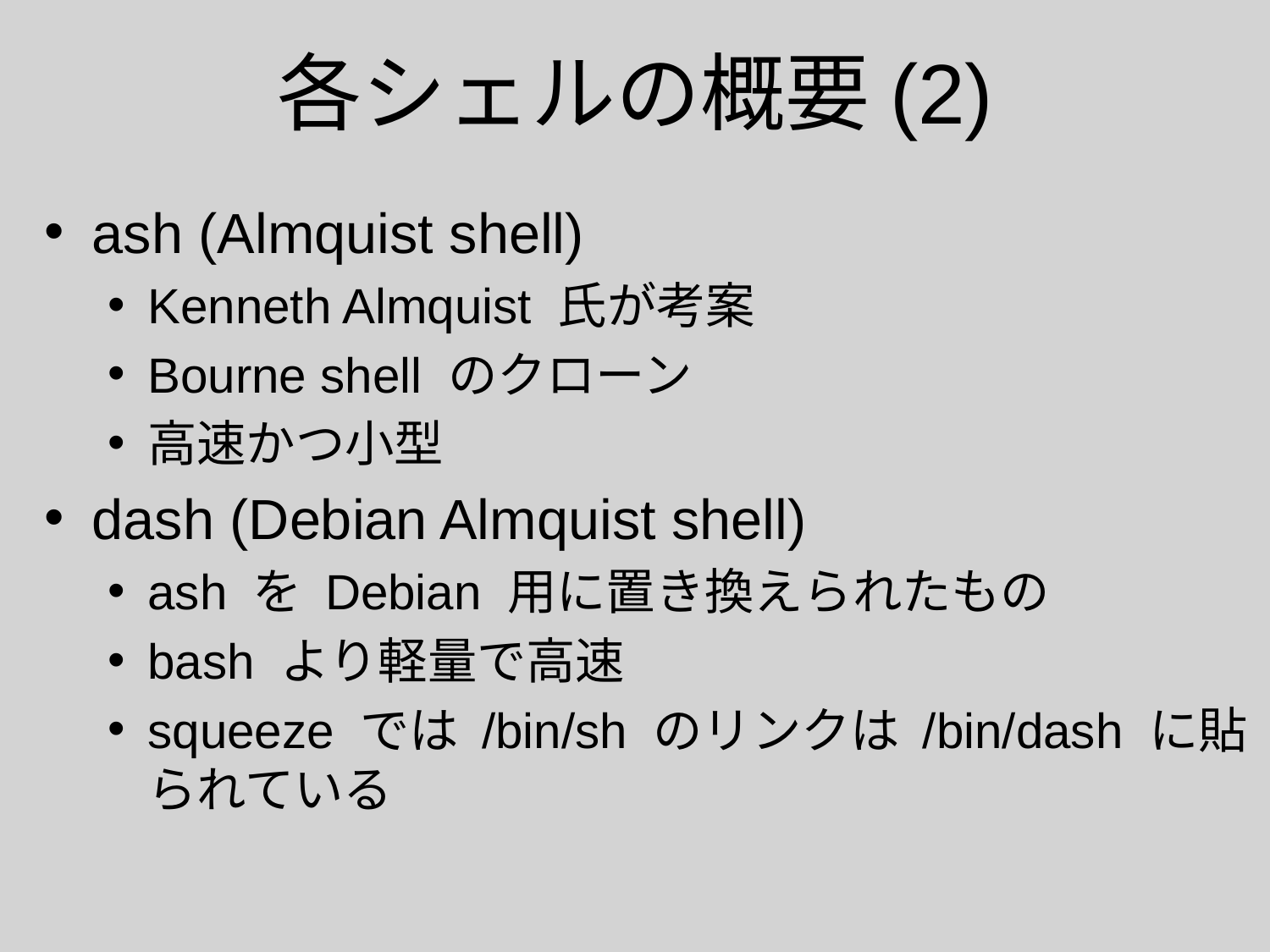

# 各シェルの概要(2)
ash (Almquist shell)
Kenneth Almquist 氏が考案
Bourne shell のクローン
高速かつ小型
dash (Debian Almquist shell)
ash を Debian 用に置き換えられたもの
bash より軽量で高速
squeeze では /bin/sh のリンクは /bin/dash に貼られている